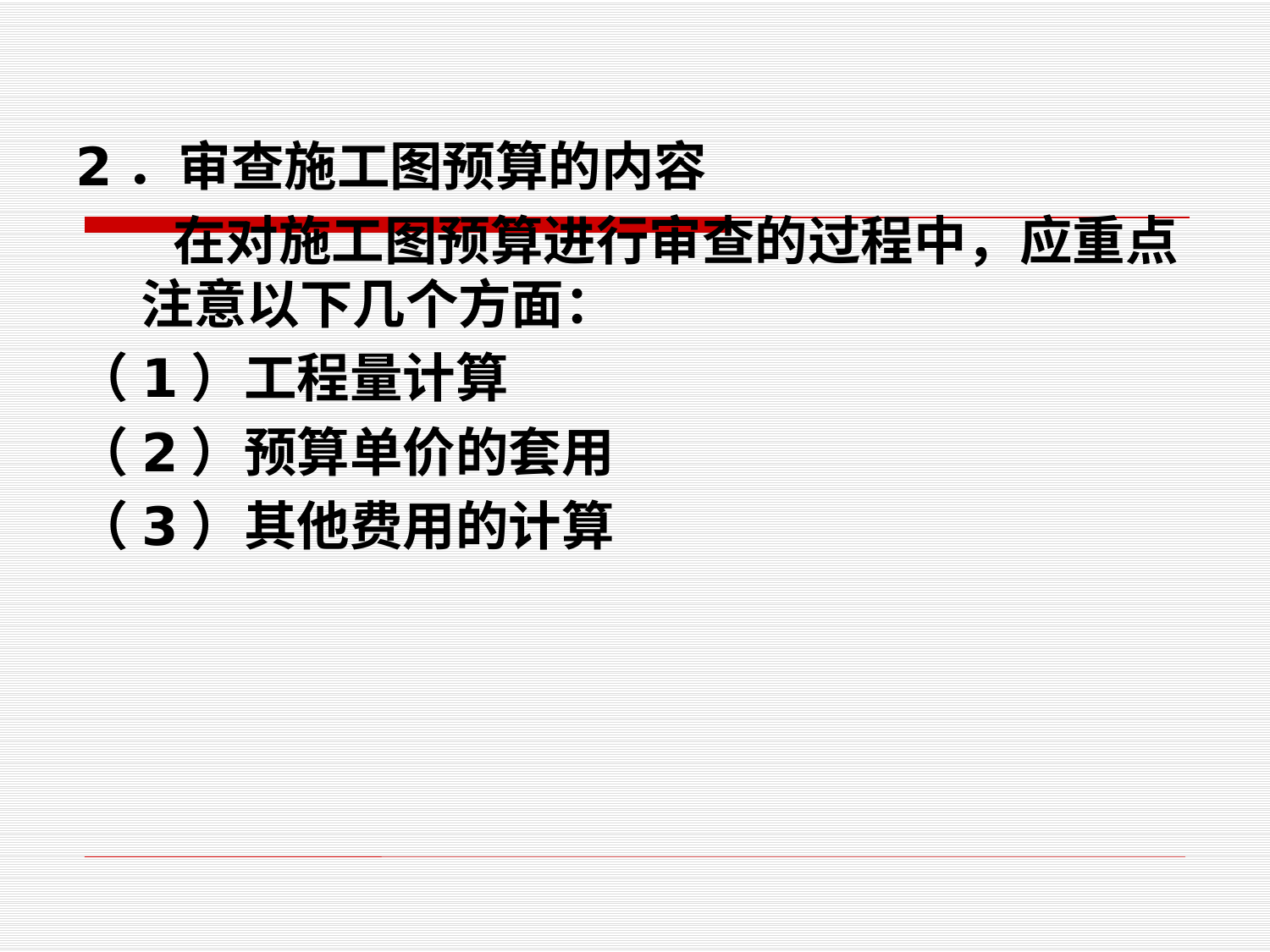

2．审查施工图预算的内容
       在对施工图预算进行审查的过程中，应重点注意以下几个方面：
（1）工程量计算
（2）预算单价的套用
（3）其他费用的计算